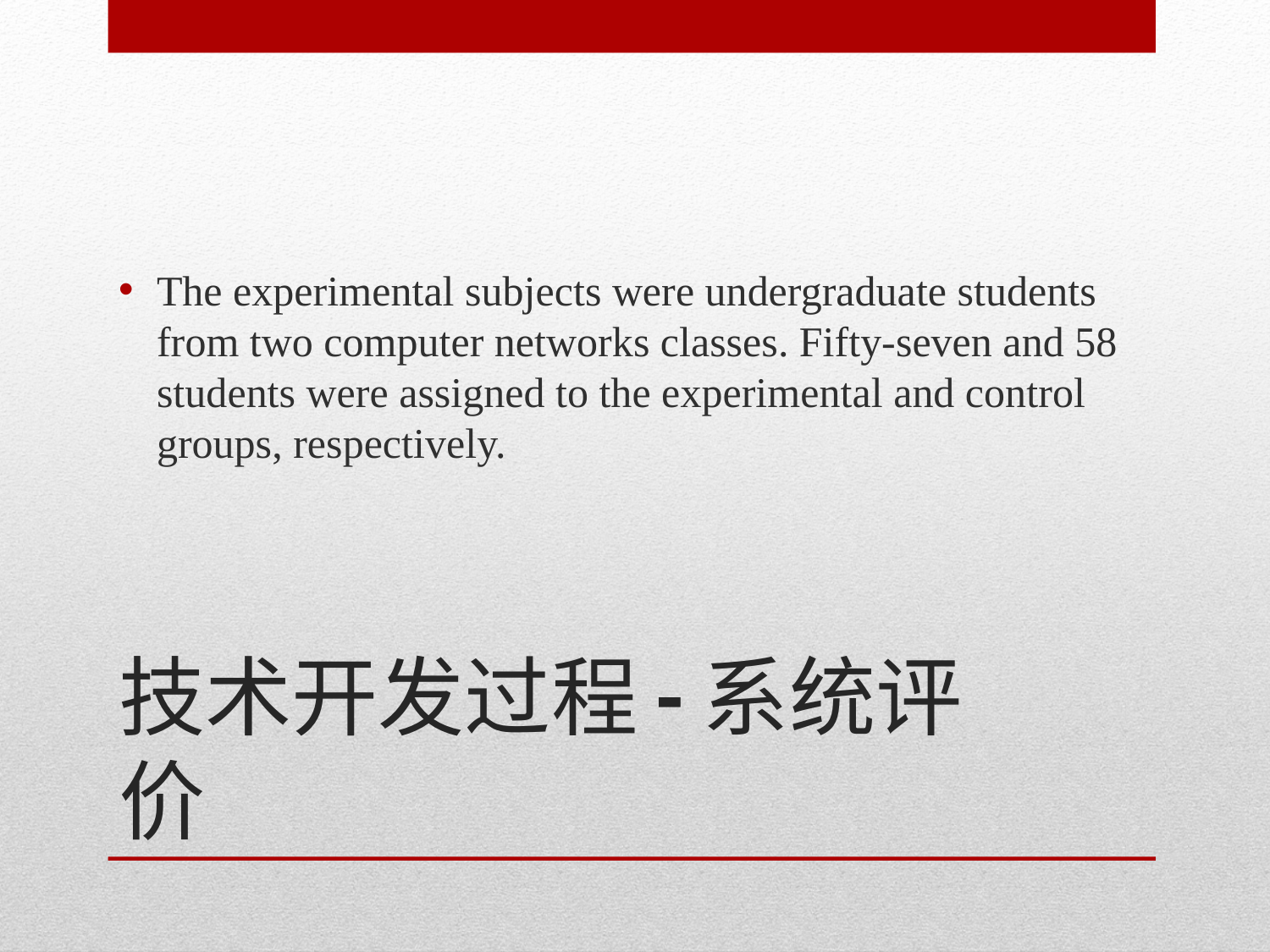

The experimental subjects were undergraduate students from two computer networks classes. Fifty-seven and 58 students were assigned to the experimental and control groups, respectively.
# 技术开发过程-系统评价